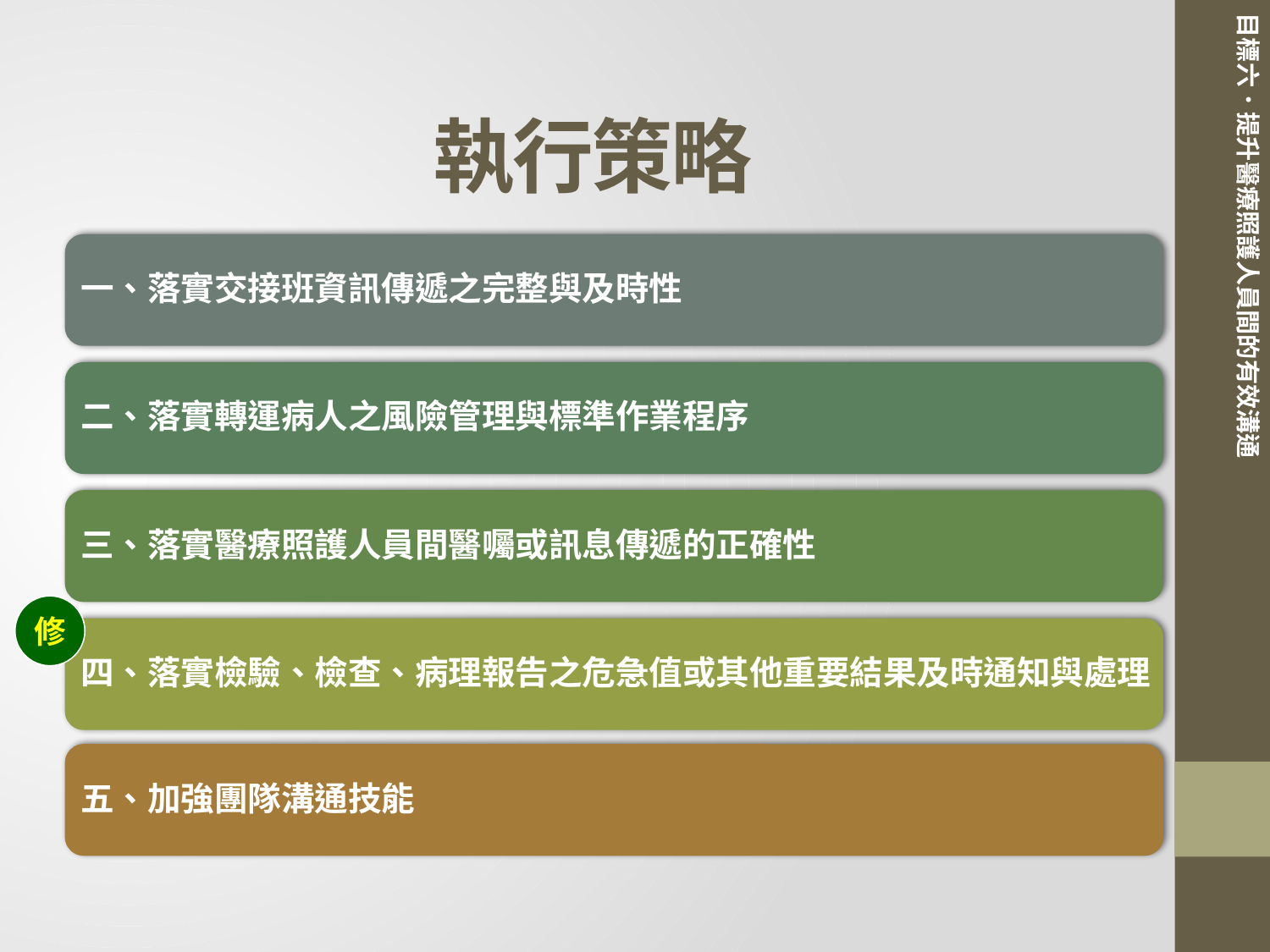

# 執行策略
一、落實交接班資訊傳遞之完整與及時性
二、落實轉運病人之風險管理與標準作業程序
三、落實醫療照護人員間醫囑或訊息傳遞的正確性
四、落實檢驗、檢查、病理報告之危急值或其他重要結果及時通知與處理
五、加強團隊溝通技能
修